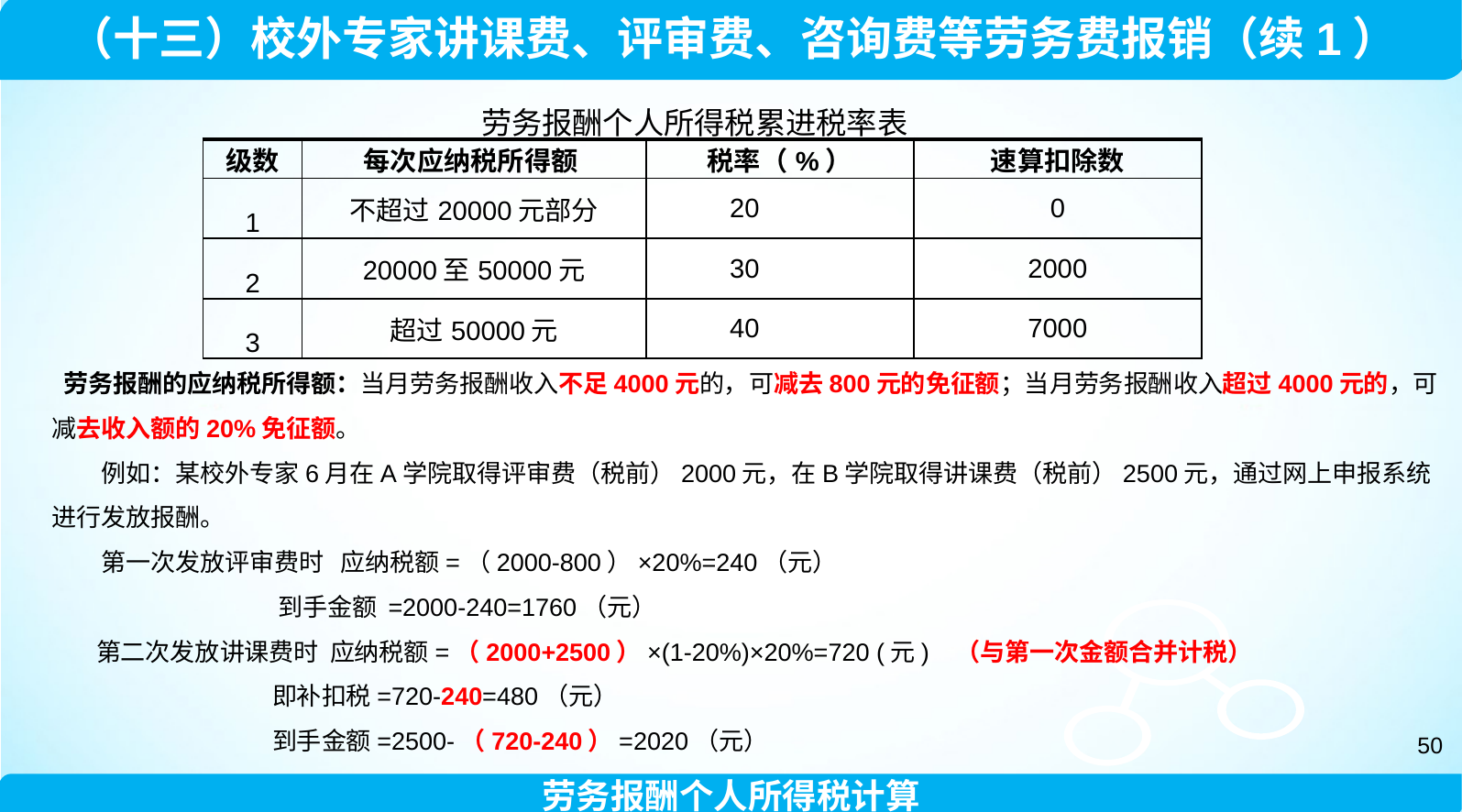

（十三）校外专家讲课费、评审费、咨询费等劳务费报销（续1）
    劳务报酬个人所得税累进税率表

| 级数 | 每次应纳税所得额 | 税率（%） | 速算扣除数 |
| --- | --- | --- | --- |
| 1 | 不超过20000元部分 | 20 | 0 |
| 2 | 20000至50000元 | 30 | 2000 |
| 3 | 超过50000元 | 40 | 7000 |
 劳务报酬的应纳税所得额：当月劳务报酬收入不足4000元的，可减去800元的免征额；当月劳务报酬收入超过4000元的，可减去收入额的20%免征额。
　　例如：某校外专家6月在A学院取得评审费（税前）2000元，在B学院取得讲课费（税前）2500元，通过网上申报系统进行发放报酬。
　　第一次发放评审费时   应纳税额=（2000-800）×20%=240（元）
                                        到手金额 =2000-240=1760（元）
       第二次发放讲课费时  应纳税额=（2000+2500）×(1-20%)×20%=720 (元)   （与第一次金额合并计税）
                                       即补扣税=720-240=480（元）
                                       到手金额=2500-（720-240）=2020（元）

50
劳务报酬个人所得税计算